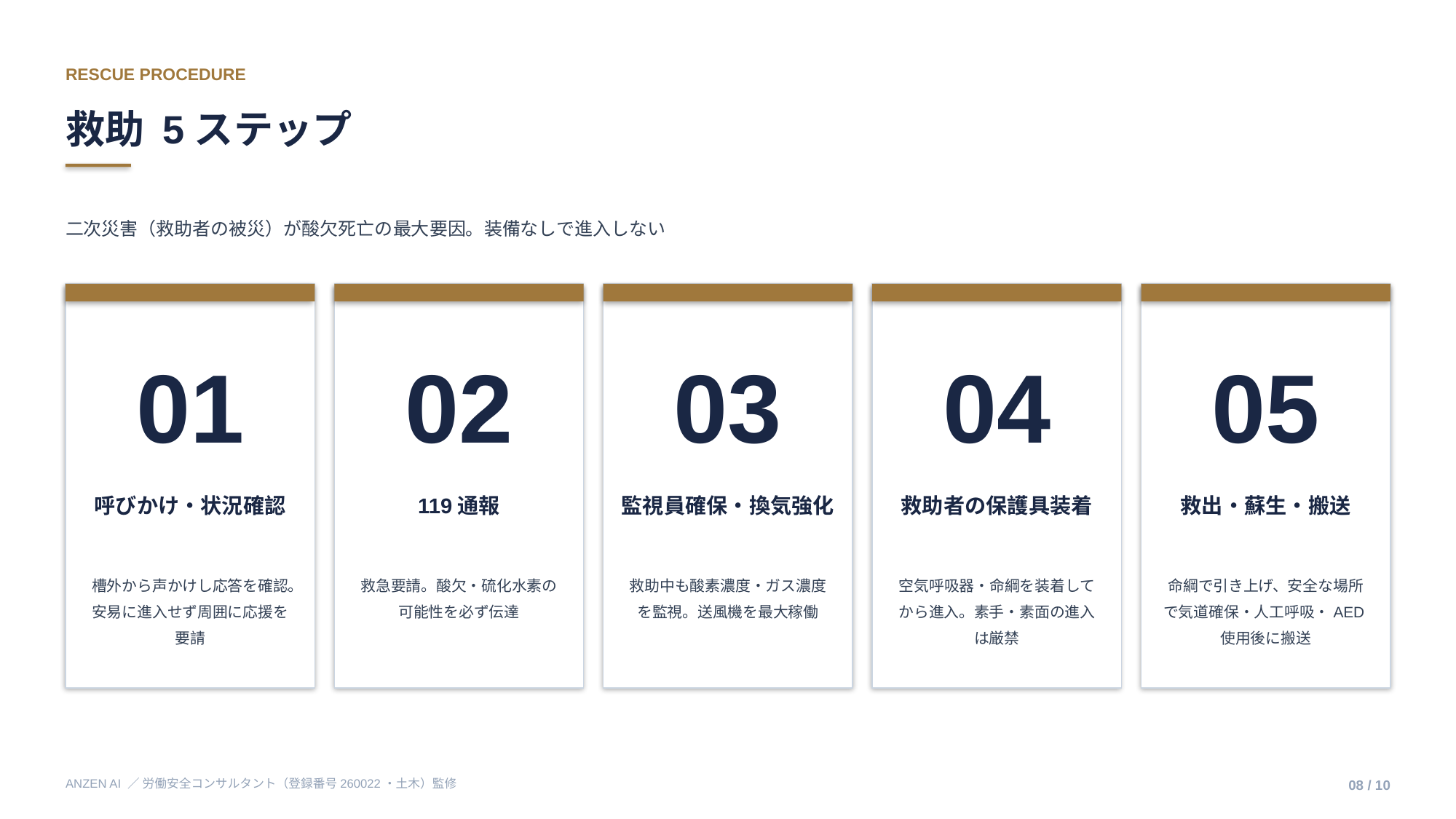

RESCUE PROCEDURE
救助 5ステップ

二次災害（救助者の被災）が酸欠死亡の最大要因。装備なしで進入しない

01
02
03
04
05
呼びかけ・状況確認
119通報
監視員確保・換気強化
救助者の保護具装着
救出・蘇生・搬送
槽外から声かけし応答を確認。安易に進入せず周囲に応援を要請
救急要請。酸欠・硫化水素の可能性を必ず伝達
救助中も酸素濃度・ガス濃度を監視。送風機を最大稼働
空気呼吸器・命綱を装着してから進入。素手・素面の進入は厳禁
命綱で引き上げ、安全な場所で気道確保・人工呼吸・AED使用後に搬送
ANZEN AI ／ 労働安全コンサルタント（登録番号260022・土木）監修
08 / 10